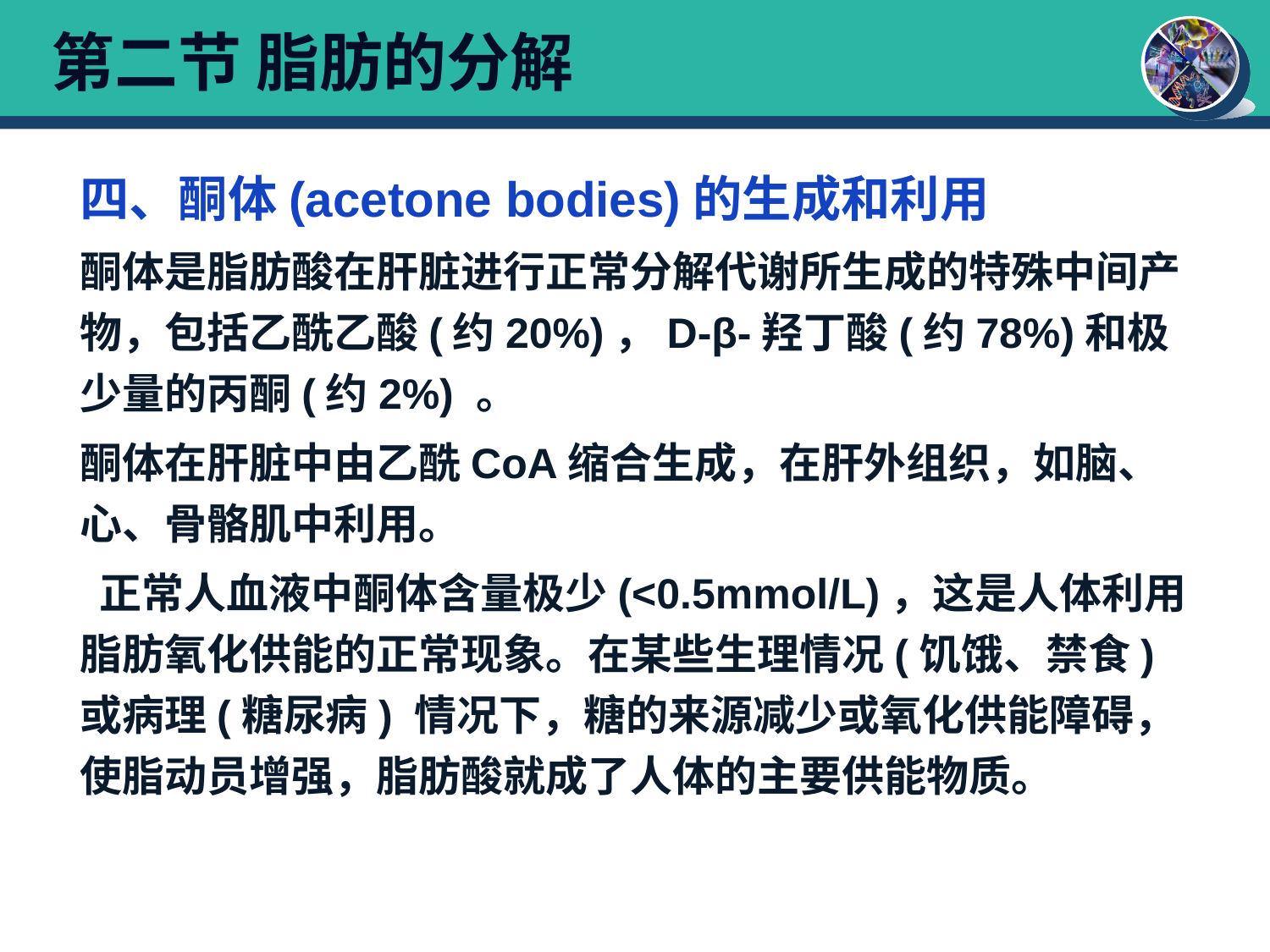

# 第二节 脂肪的分解
四、酮体(acetone bodies)的生成和利用
酮体是脂肪酸在肝脏进行正常分解代谢所生成的特殊中间产物，包括乙酰乙酸(约20%)，D-β-羟丁酸(约78%)和极少量的丙酮(约2%) 。
酮体在肝脏中由乙酰CoA缩合生成，在肝外组织，如脑、心、骨骼肌中利用。
 正常人血液中酮体含量极少(<0.5mmol/L)，这是人体利用脂肪氧化供能的正常现象。在某些生理情况(饥饿、禁食)或病理(糖尿病) 情况下，糖的来源减少或氧化供能障碍，使脂动员增强，脂肪酸就成了人体的主要供能物质。